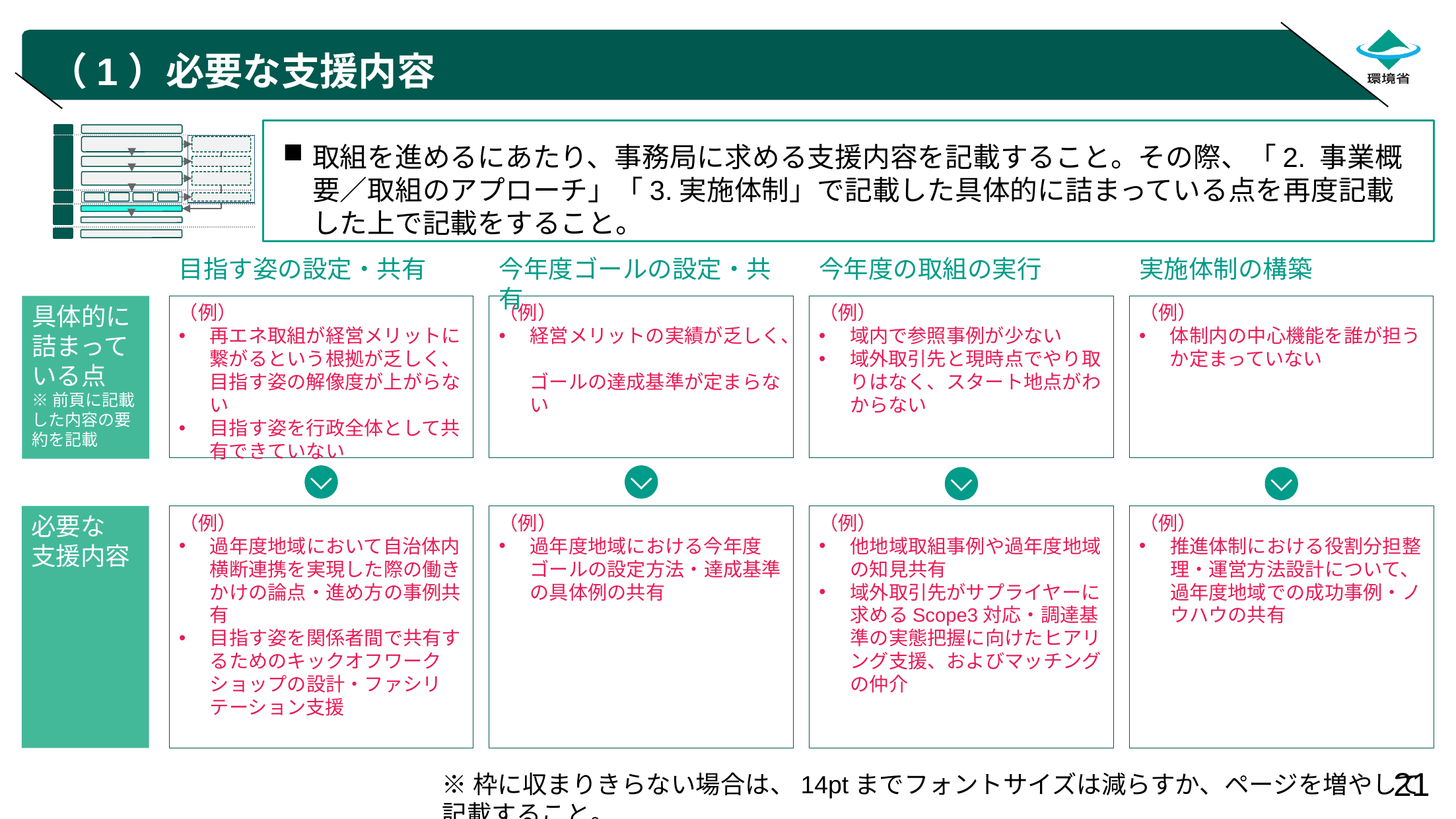

# （1）必要な支援内容
取組を進めるにあたり、事務局に求める支援内容を記載すること。その際、「2. 事業概要／取組のアプローチ」「3.実施体制」で記載した具体的に詰まっている点を再度記載した上で記載をすること。

目指す姿の設定・共有
今年度ゴールの設定・共有
今年度の取組の実行
実施体制の構築
（例）
再エネ取組が経営メリットに繋がるという根拠が乏しく、目指す姿の解像度が上がらない
目指す姿を行政全体として共有できていない
（例）
経営メリットの実績が乏しく、
ゴールの達成基準が定まらない
（例）
域内で参照事例が少ない
域外取引先と現時点でやり取りはなく、スタート地点がわからない
（例）
体制内の中心機能を誰が担うか定まっていない
具体的に詰まっている点
※前頁に記載した内容の要約を記載

必要な
支援内容
（例）
過年度地域において自治体内横断連携を実現した際の働きかけの論点・進め方の事例共有
目指す姿を関係者間で共有するためのキックオフワークショップの設計・ファシリテーション支援
（例）
過年度地域における今年度ゴールの設定方法・達成基準の具体例の共有
（例）
他地域取組事例や過年度地域の知見共有
域外取引先がサプライヤーに求めるScope3対応・調達基準の実態把握に向けたヒアリング支援、およびマッチングの仲介
（例）
推進体制における役割分担整理・運営方法設計について、過年度地域での成功事例・ノウハウの共有

※枠に収まりきらない場合は、14ptまでフォントサイズは減らすか、ページを増やして記載すること。